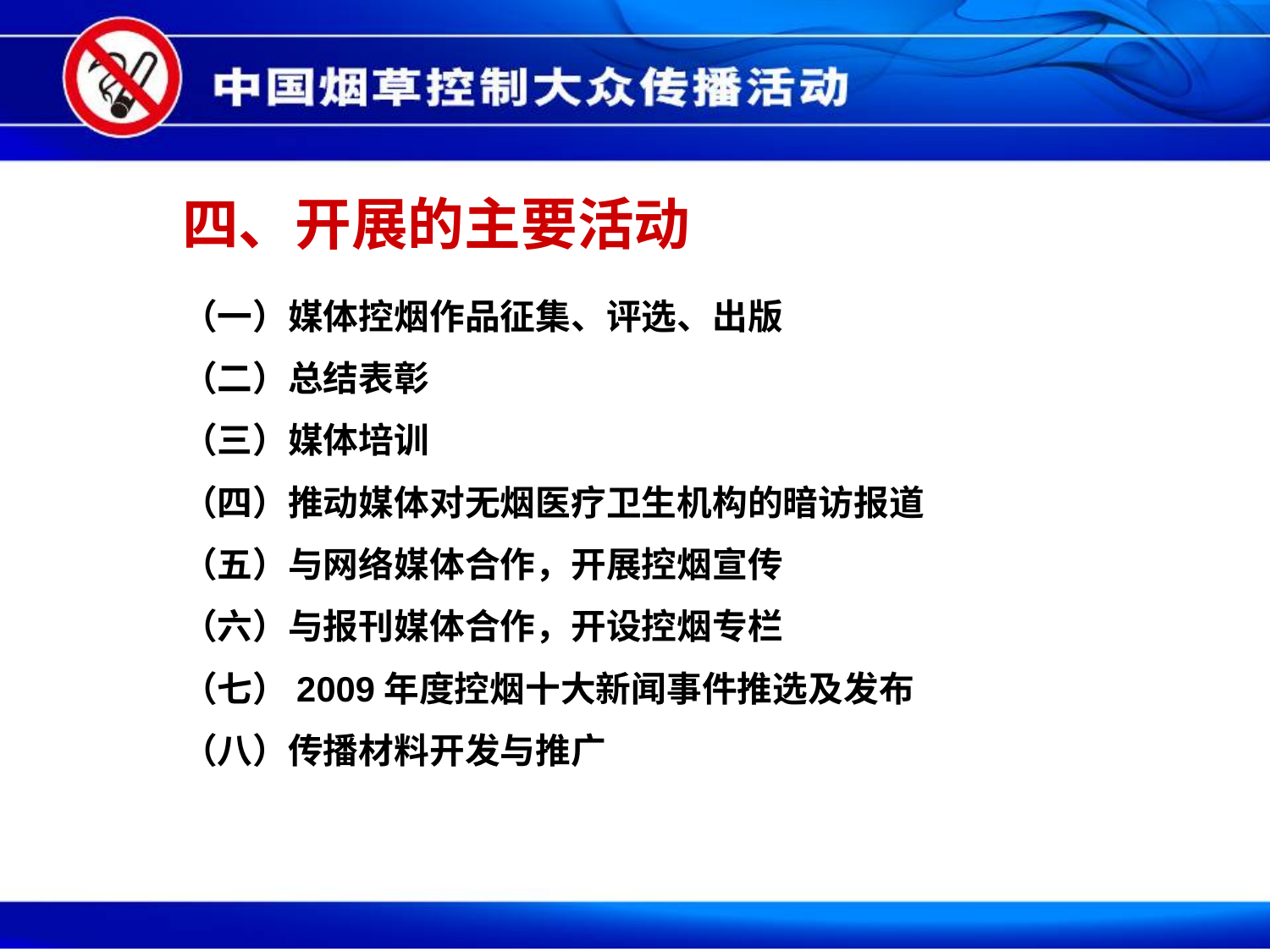

# 四、开展的主要活动
（一）媒体控烟作品征集、评选、出版
（二）总结表彰
（三）媒体培训
（四）推动媒体对无烟医疗卫生机构的暗访报道
（五）与网络媒体合作，开展控烟宣传
（六）与报刊媒体合作，开设控烟专栏
（七）2009年度控烟十大新闻事件推选及发布
（八）传播材料开发与推广